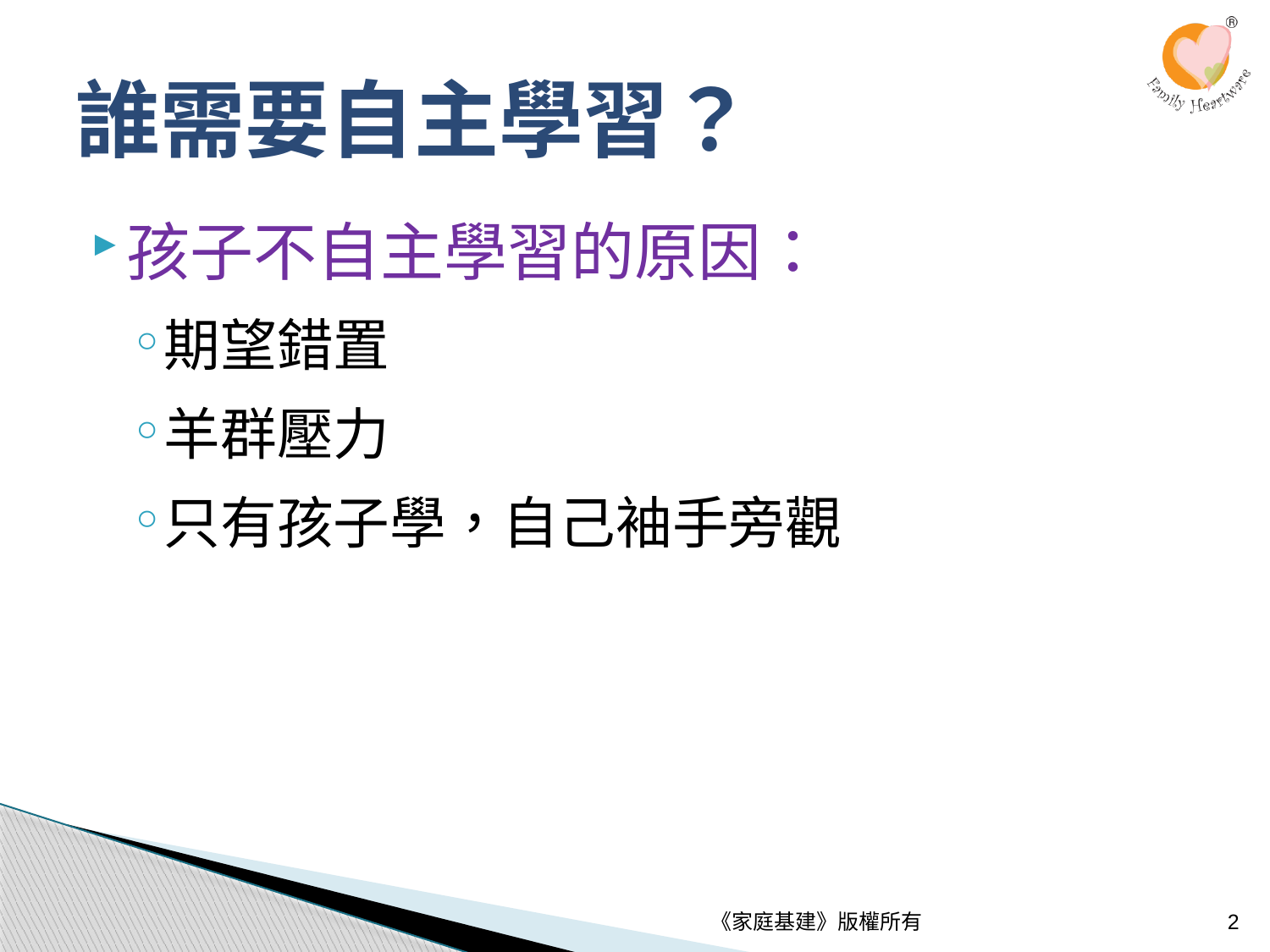

# 誰需要自主學習？
孩子不自主學習的原因：
期望錯置
羊群壓力
只有孩子學，自己袖手旁觀

《家庭基建》版權所有
2